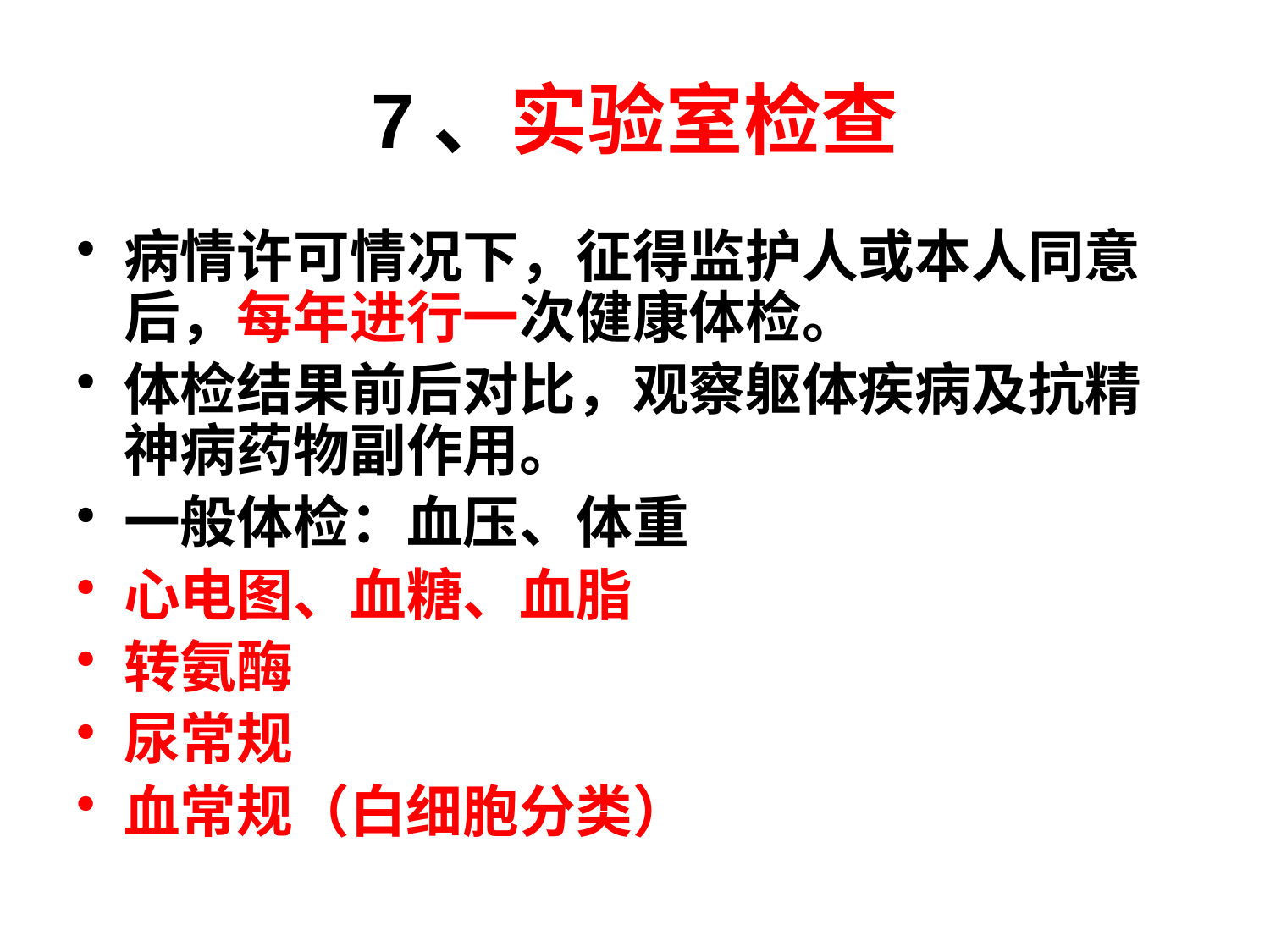

# 7、实验室检查
病情许可情况下，征得监护人或本人同意后，每年进行一次健康体检。
体检结果前后对比，观察躯体疾病及抗精神病药物副作用。
一般体检：血压、体重
心电图、血糖、血脂
转氨酶
尿常规
血常规（白细胞分类）